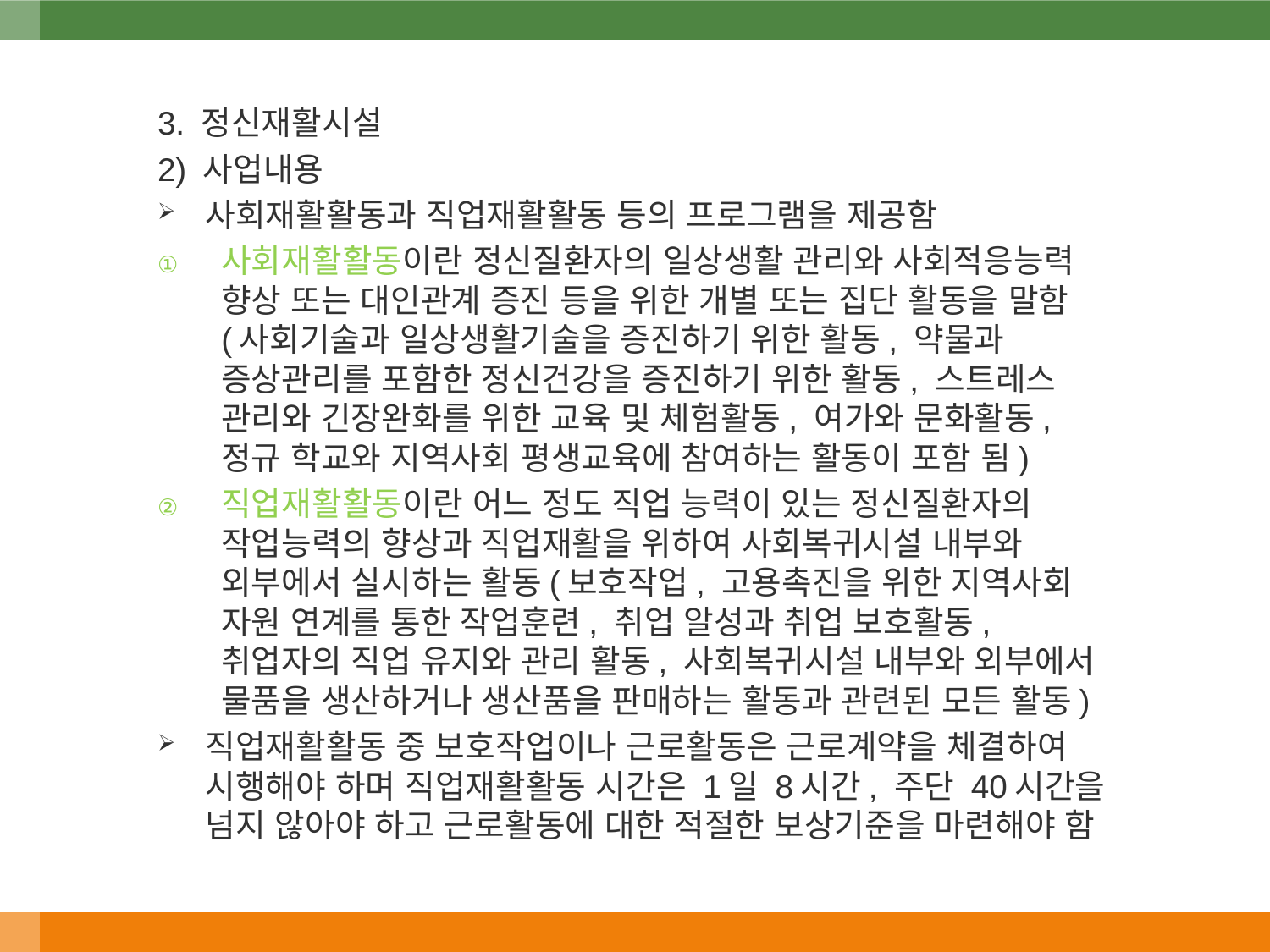

3. 정신재활시설
2) 사업내용
사회재활활동과 직업재활활동 등의 프로그램을 제공함
사회재활활동이란 정신질환자의 일상생활 관리와 사회적응능력 향상 또는 대인관계 증진 등을 위한 개별 또는 집단 활동을 말함(사회기술과 일상생활기술을 증진하기 위한 활동, 약물과 증상관리를 포함한 정신건강을 증진하기 위한 활동, 스트레스 관리와 긴장완화를 위한 교육 및 체험활동, 여가와 문화활동, 정규 학교와 지역사회 평생교육에 참여하는 활동이 포함 됨)
직업재활활동이란 어느 정도 직업 능력이 있는 정신질환자의 작업능력의 향상과 직업재활을 위하여 사회복귀시설 내부와 외부에서 실시하는 활동(보호작업, 고용촉진을 위한 지역사회 자원 연계를 통한 작업훈련, 취업 알성과 취업 보호활동, 취업자의 직업 유지와 관리 활동, 사회복귀시설 내부와 외부에서 물품을 생산하거나 생산품을 판매하는 활동과 관련된 모든 활동)
직업재활활동 중 보호작업이나 근로활동은 근로계약을 체결하여 시행해야 하며 직업재활활동 시간은 1일 8시간, 주단 40시간을 넘지 않아야 하고 근로활동에 대한 적절한 보상기준을 마련해야 함